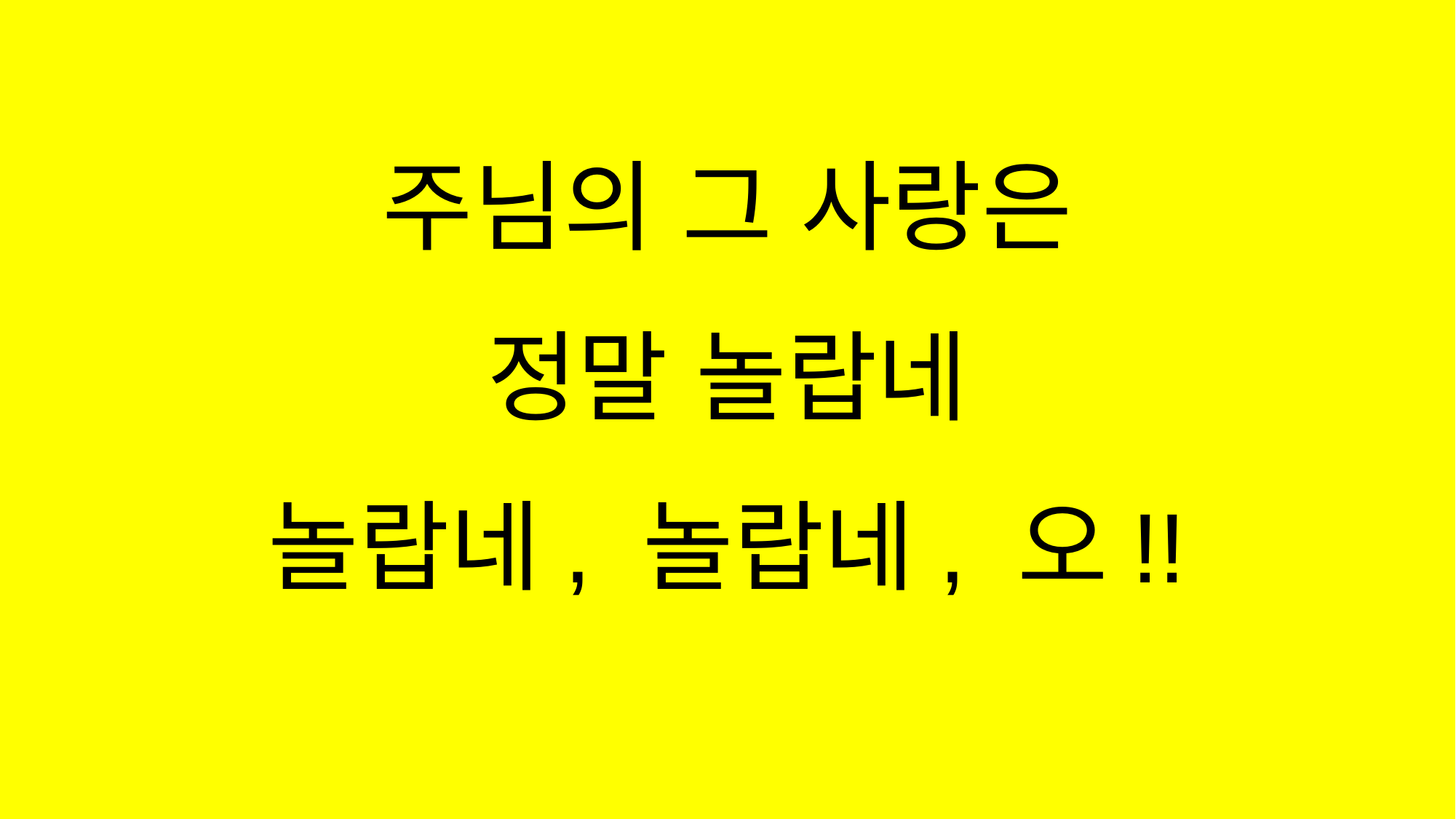

#
주님의 그 사랑은

정말 놀랍네

놀랍네, 놀랍네, 오!!